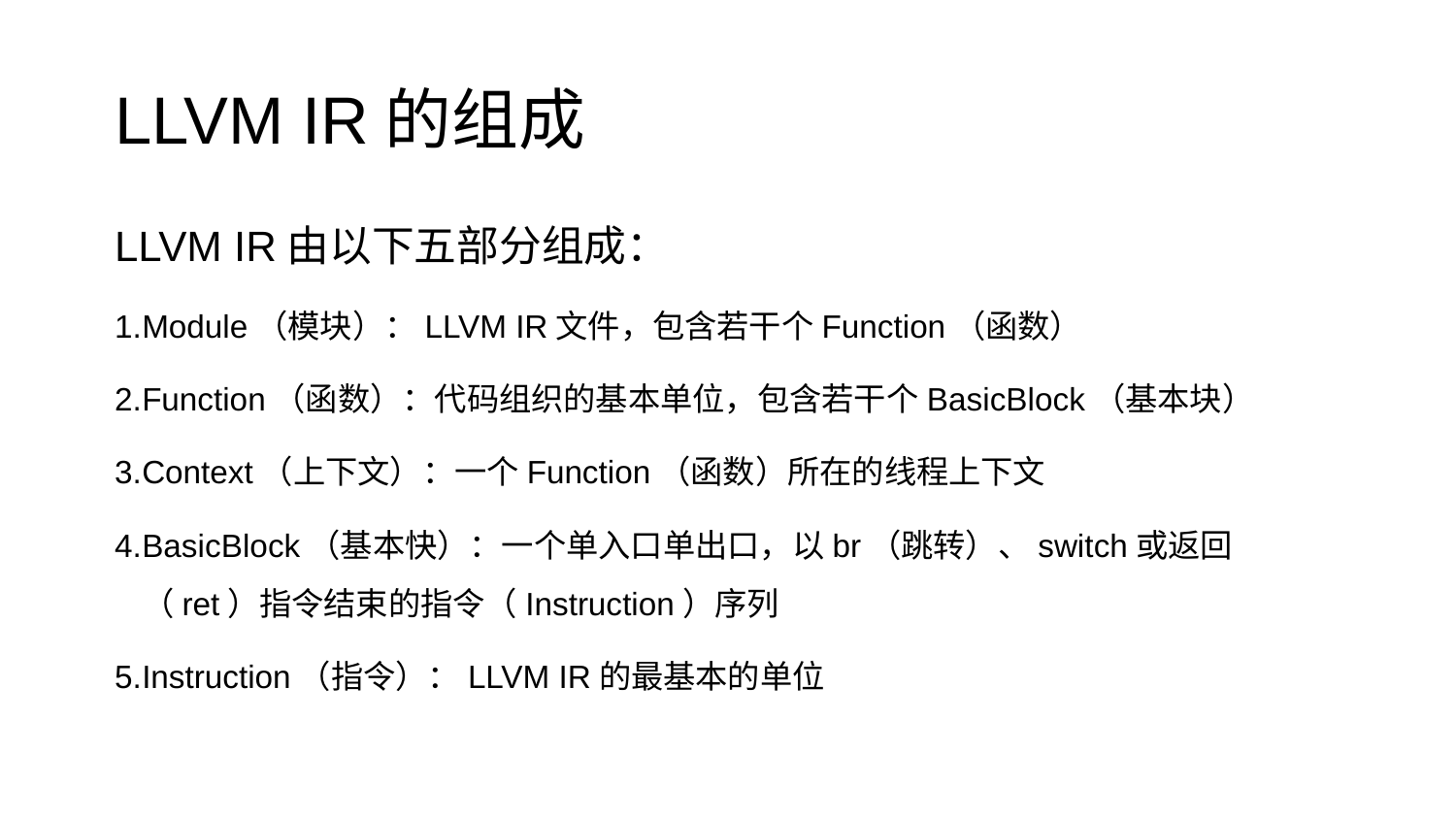

# LLVM IR的组成
LLVM IR由以下五部分组成：
Module（模块）：LLVM IR文件，包含若干个Function（函数）
Function（函数）：代码组织的基本单位，包含若干个BasicBlock（基本块）
Context（上下文）：一个Function（函数）所在的线程上下文
BasicBlock（基本快）：一个单入口单出口，以br（跳转）、switch或返回（ret）指令结束的指令（Instruction）序列
Instruction（指令）：LLVM IR的最基本的单位